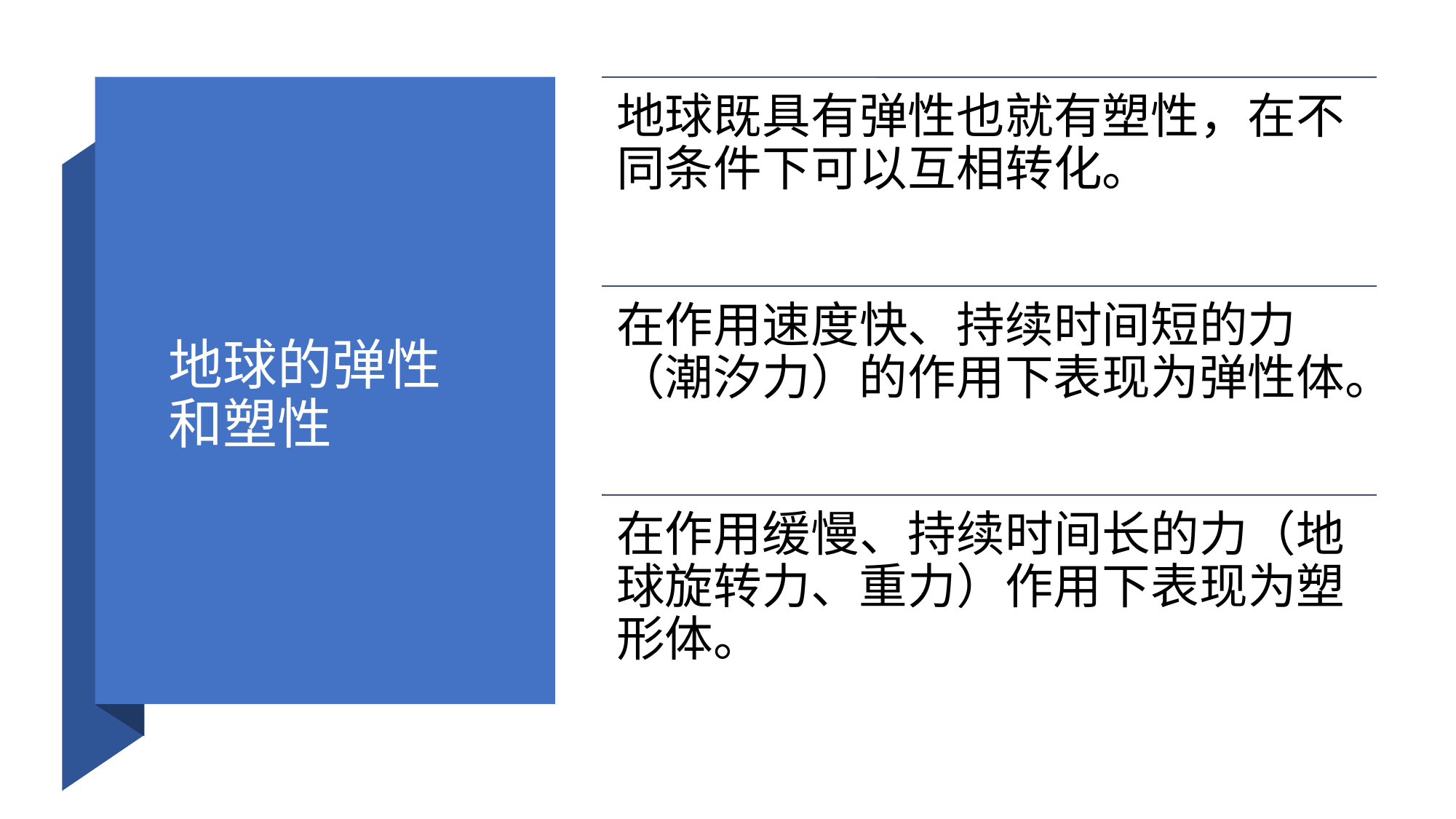

地球既具有弹性也就有塑性，在不同条件下可以互相转化。
在作用速度快、持续时间短的力（潮汐力）的作用下表现为弹性体。
在作用缓慢、持续时间长的力（地球旋转力、重力）作用下表现为塑形体。

# 地球的弹性和塑性